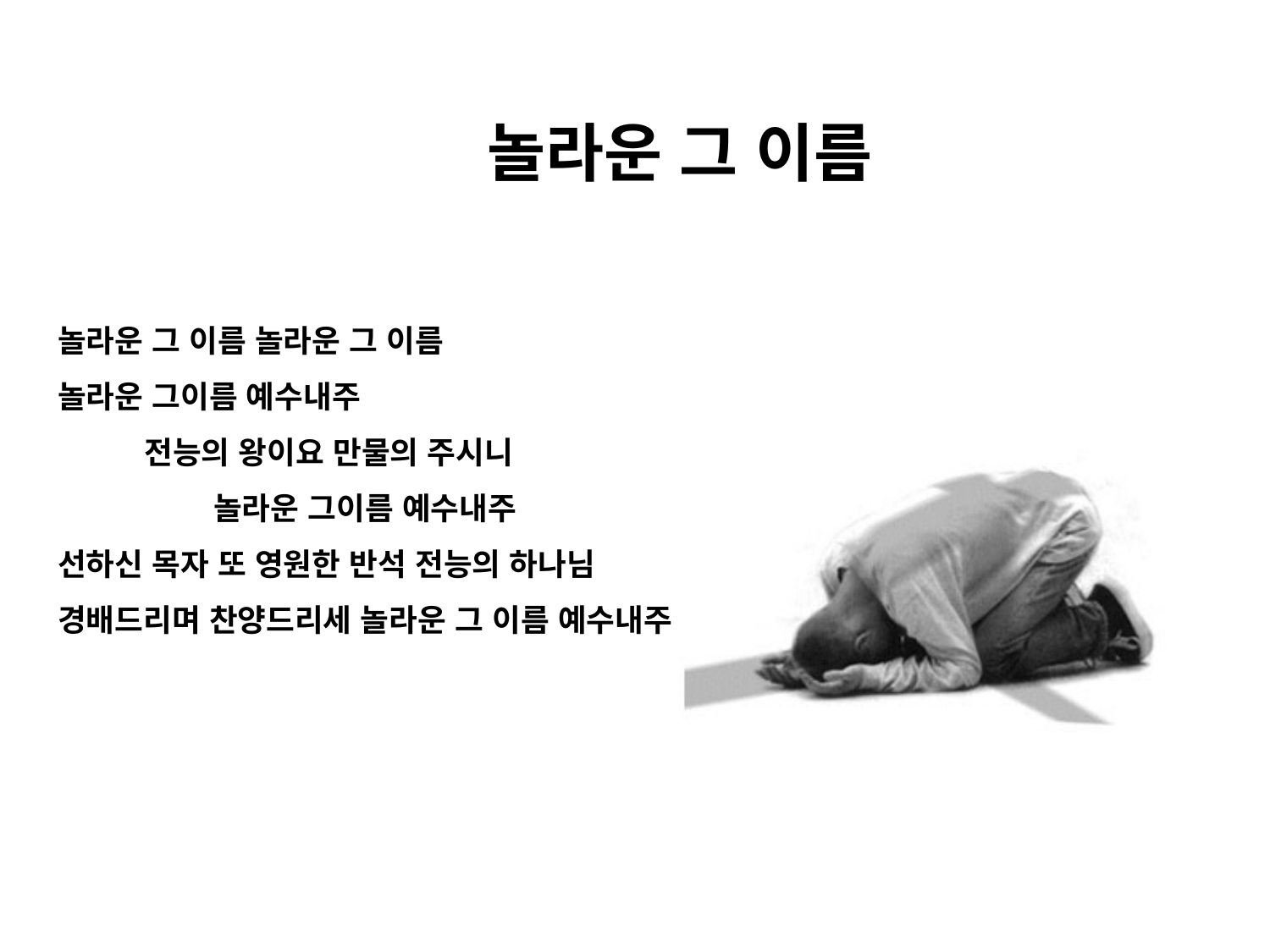

# 놀라운 그 이름
놀라운 그 이름 놀라운 그 이름
놀라운 그이름 예수내주                                                           전능의 왕이요 만물의 주시니                                                 놀라운 그이름 예수내주
선하신 목자 또 영원한 반석 전능의 하나님
경배드리며 찬양드리세 놀라운 그 이름 예수내주